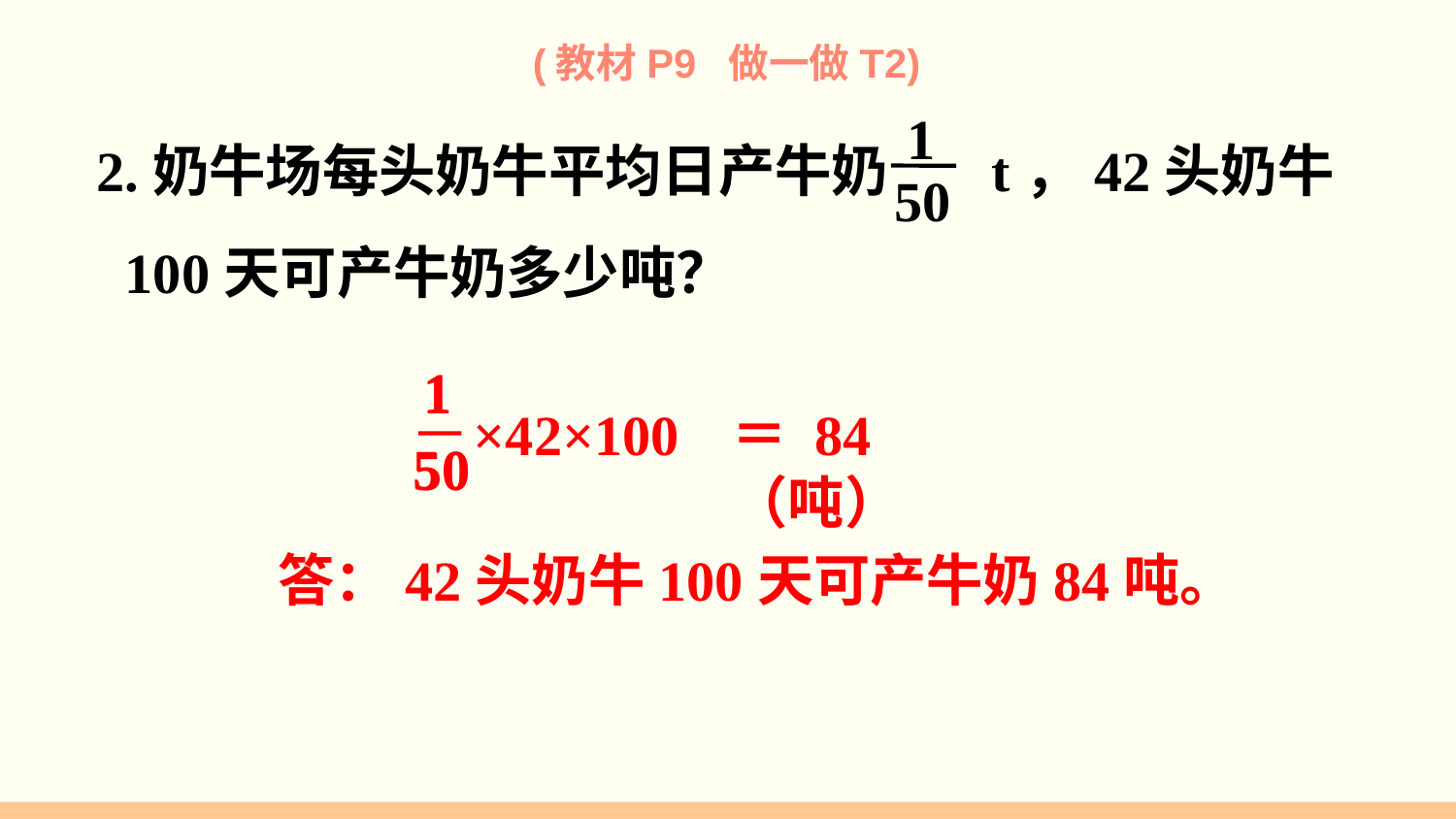

(教材P9  做一做T2)
1
50

2.奶牛场每头奶牛平均日产牛奶       t，42头奶牛
  100天可产牛奶多少吨？
1
1
50
50

     ×42×100
＝ 84（吨）
答：42头奶牛100天可产牛奶84吨。